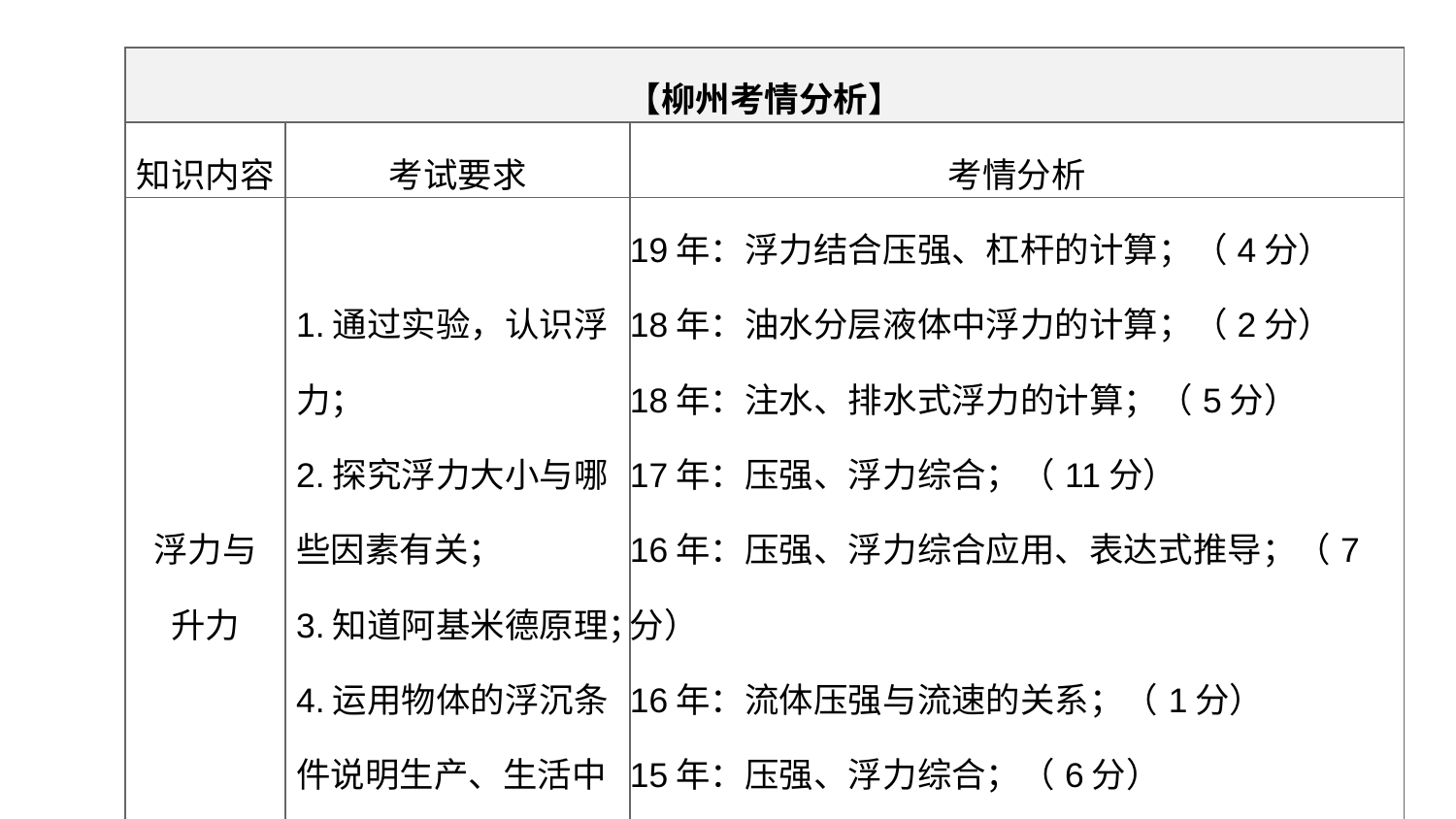

| 【柳州考情分析】 |  |  |
| --- | --- | --- |
| 知识内容 | 考试要求 | 考情分析 |
| 浮力与 升力 | 1.通过实验，认识浮力； 2.探究浮力大小与哪些因素有关； 3.知道阿基米德原理； 4.运用物体的浮沉条件说明生产、生活中的一些现象 | 19年：浮力结合压强、杠杆的计算；（4分） 18年：油水分层液体中浮力的计算；（2分） 18年：注水、排水式浮力的计算；（5分） 17年：压强、浮力综合；（11分） 16年：压强、浮力综合应用、表达式推导；（7分） 16年：流体压强与流速的关系；（1分） 15年：压强、浮力综合；（6分） 15年：浮力定义、浮力产生原因；（2分） 14年：压强、浮力、功的综合应用；（10分） |